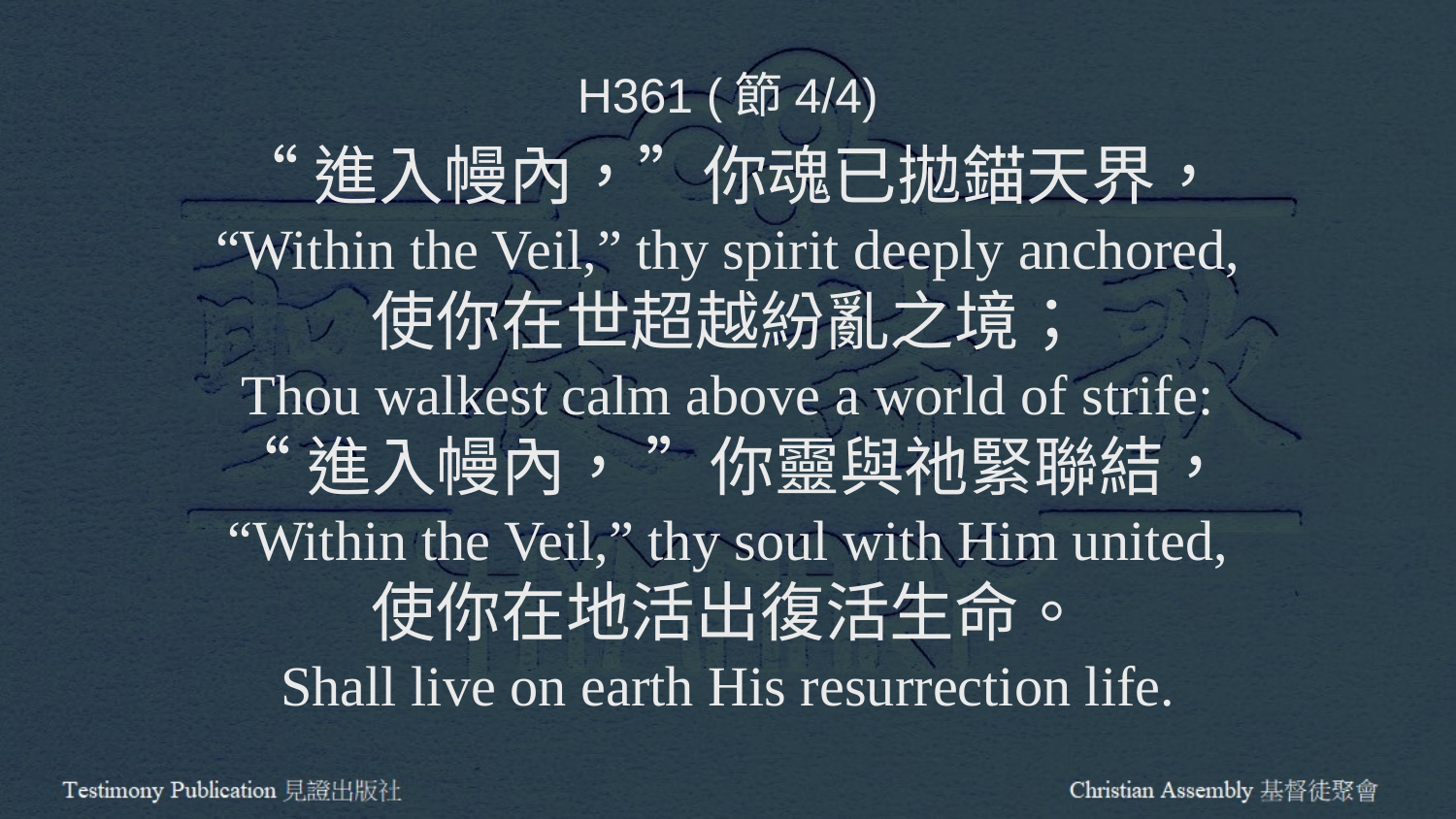

H361 (節4/4)
“進入幔內，”你魂已拋錨天界，
“Within the Veil,” thy spirit deeply anchored,
使你在世超越紛亂之境；
Thou walkest calm above a world of strife:
“進入幔內， ”你靈與祂緊聯結，
“Within the Veil,” thy soul with Him united,
使你在地活出復活生命。
Shall live on earth His resurrection life.